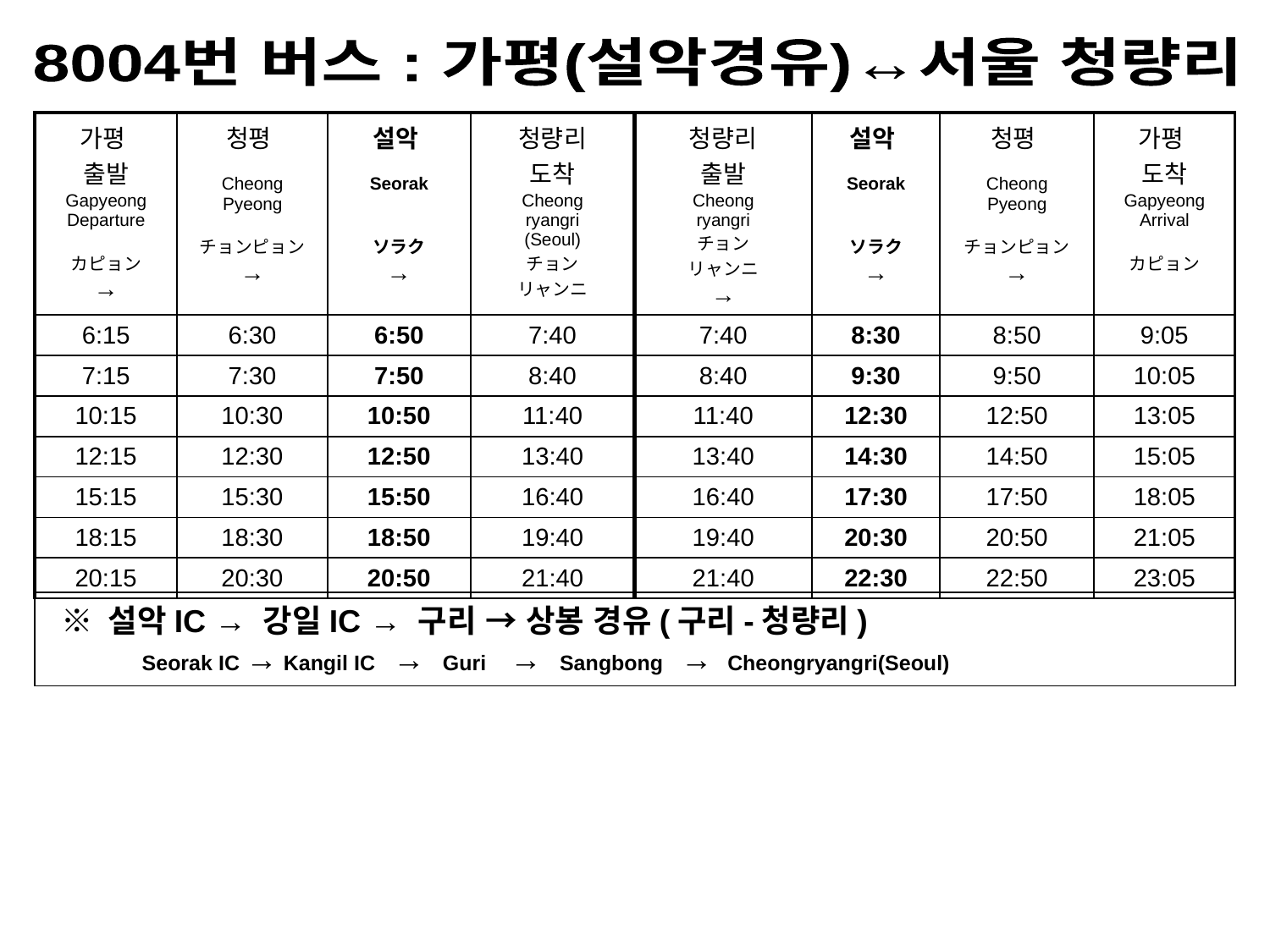

8004번 버스 : 가평(설악경유)↔서울 청량리
| 가평 출발 Gapyeong Departure カピョン → | 청평 Cheong Pyeong チョンピョン → | 설악 Seorak ソラク → | 청량리 도착 Cheong ryangri (Seoul) チョン リャンニ | 청량리 출발 Cheong ryangri チョン リャンニ → | 설악 Seorak ソラク → | 청평 Cheong Pyeong チョンピョン → | 가평 도착 Gapyeong Arrival カピョン |
| --- | --- | --- | --- | --- | --- | --- | --- |
| 6:15 | 6:30 | 6:50 | 7:40 | 7:40 | 8:30 | 8:50 | 9:05 |
| 7:15 | 7:30 | 7:50 | 8:40 | 8:40 | 9:30 | 9:50 | 10:05 |
| 10:15 | 10:30 | 10:50 | 11:40 | 11:40 | 12:30 | 12:50 | 13:05 |
| 12:15 | 12:30 | 12:50 | 13:40 | 13:40 | 14:30 | 14:50 | 15:05 |
| 15:15 | 15:30 | 15:50 | 16:40 | 16:40 | 17:30 | 17:50 | 18:05 |
| 18:15 | 18:30 | 18:50 | 19:40 | 19:40 | 20:30 | 20:50 | 21:05 |
| 20:15 | 20:30 | 20:50 | 21:40 | 21:40 | 22:30 | 22:50 | 23:05 |
  ※ 설악IC → 강일IC → 구리 → 상봉 경유(구리-청량리)
　　　 Seorak IC → Kangil IC   →  Guri    →  Sangbong   →  Cheongryangri(Seoul)